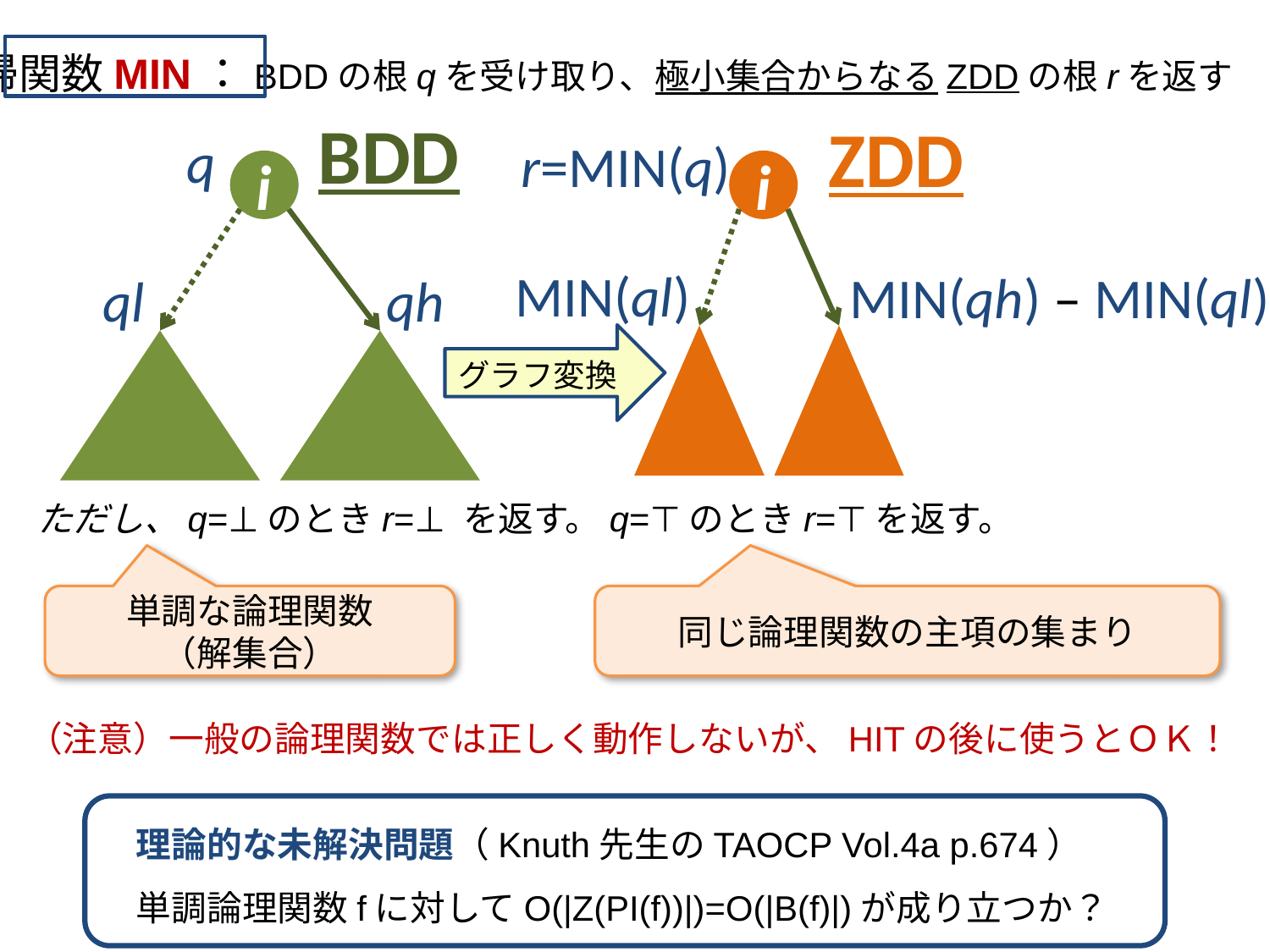

再帰関数MIN：BDDの根qを受け取り、極小集合からなるZDDの根rを返す
BDD
ZDD
q
r=MIN(q)
i
i
MIN(ql)
MIN(qh) – MIN(ql)
ql
qh

グラフ変換
ただし、q=⊥のときr=⊥ を返す。q=⊤のときr=⊤を返す。
単調な論理関数
（解集合）
同じ論理関数の主項の集まり
（注意）一般の論理関数では正しく動作しないが、HITの後に使うとＯＫ！

理論的な未解決問題（Knuth先生のTAOCP Vol.4a p.674）
単調論理関数fに対してO(|Z(PI(f))|)=O(|B(f)|)が成り立つか？